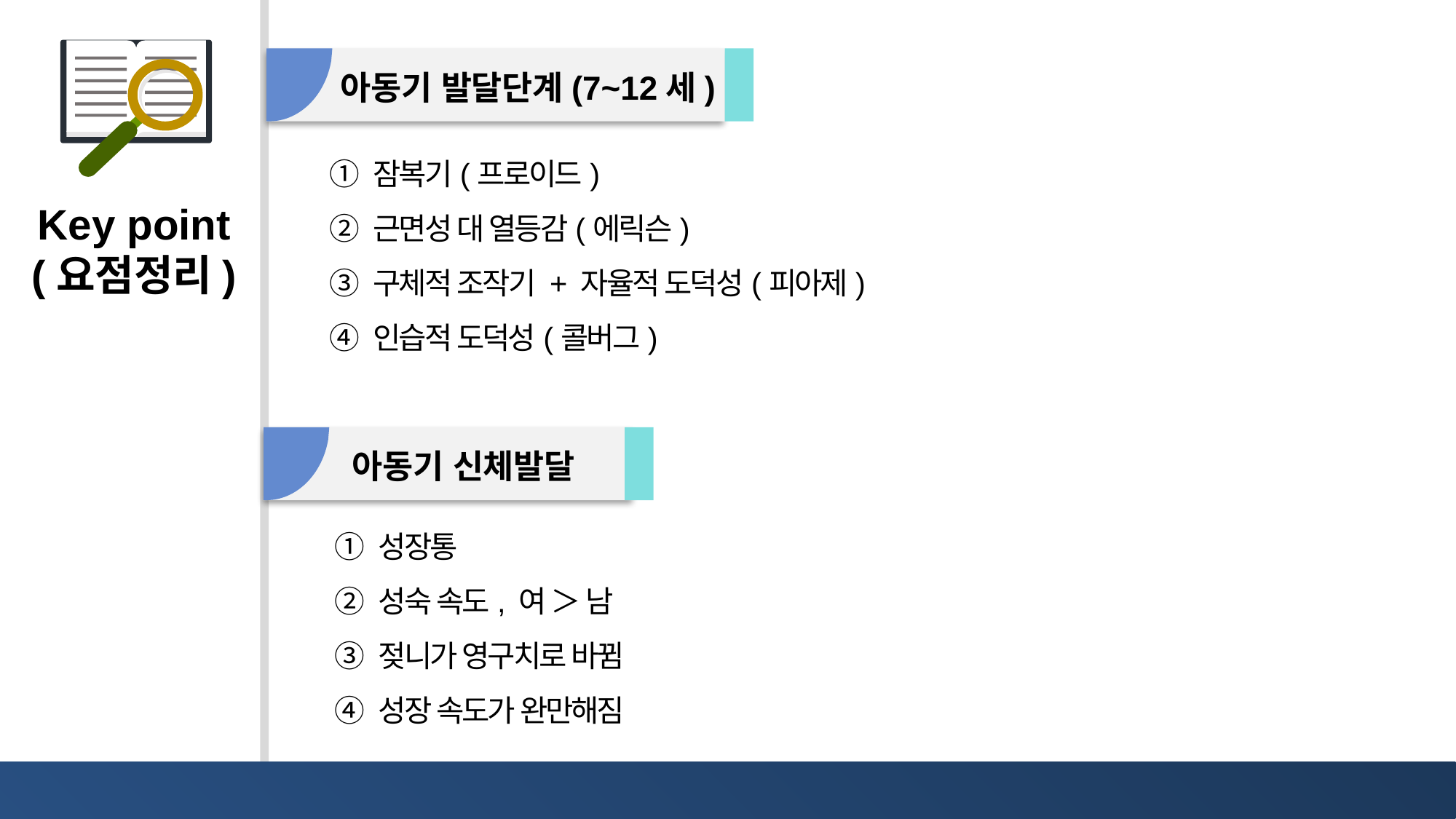

아동기 발달단계(7~12세)
① 잠복기(프로이드)
② 근면성 대 열등감(에릭슨)
③ 구체적 조작기 + 자율적 도덕성(피아제)
④ 인습적 도덕성(콜버그)

아동기 신체발달
① 성장통
② 성숙 속도, 여 ＞ 남
③ 젖니가 영구치로 바뀜
④ 성장 속도가 완만해짐